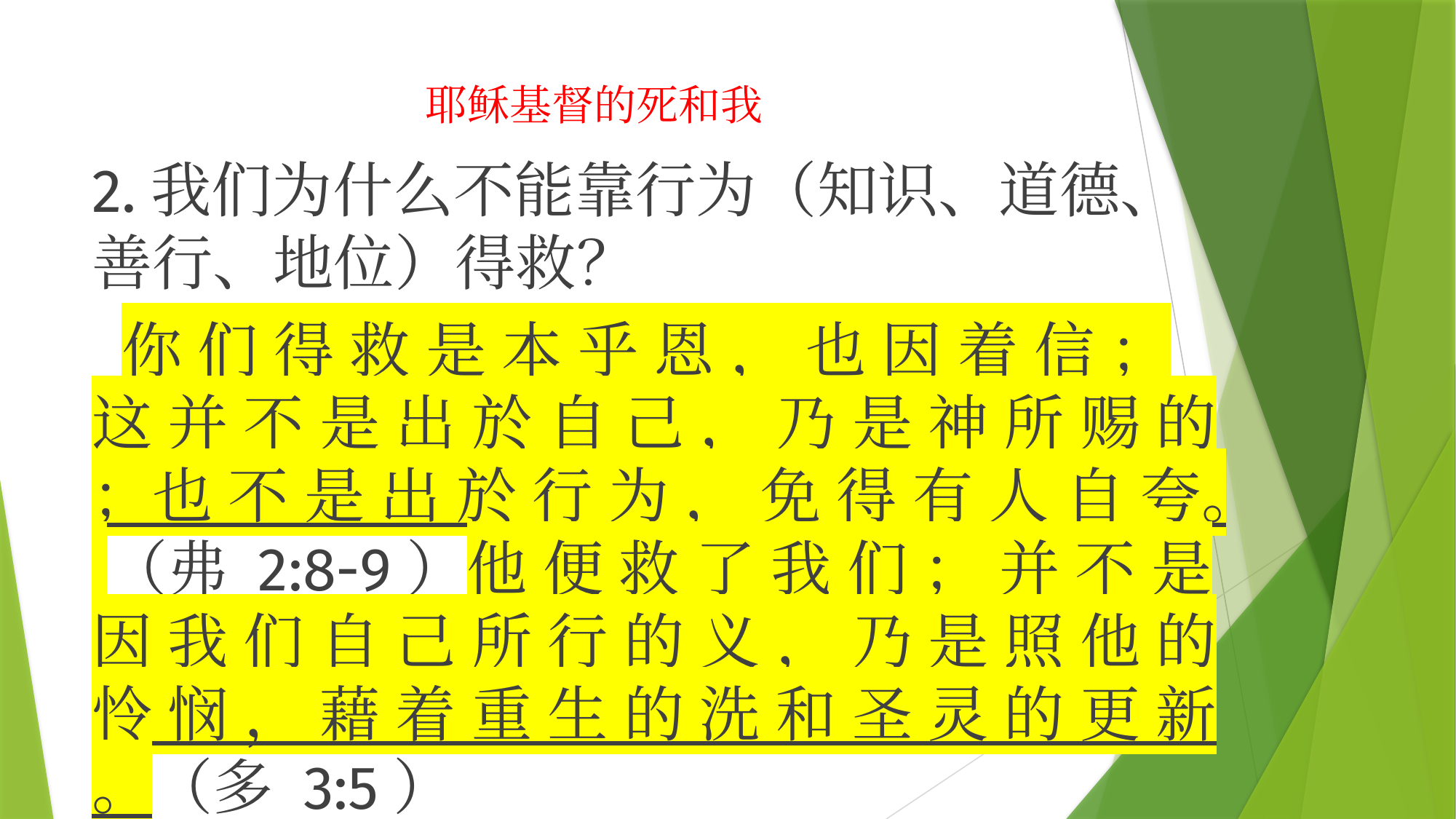

# 耶稣基督的死和我
2.我们为什么不能靠行为（知识、道德、善行、地位）得救？
 你 们 得 救 是 本 乎 恩 ， 也 因 着 信 ； 这 并 不 是 出 於 自 己 ， 乃 是 神 所 赐 的 ；也 不 是 出 於 行 为 ， 免 得 有 人 自 夸。 （弗 2:8-9）他 便 救 了 我 们 ； 并 不 是 因 我 们 自 己 所 行 的 义 ， 乃 是 照 他 的 怜 悯 ， 藉 着 重 生 的 洗 和 圣 灵 的 更 新 。（多 3:5）